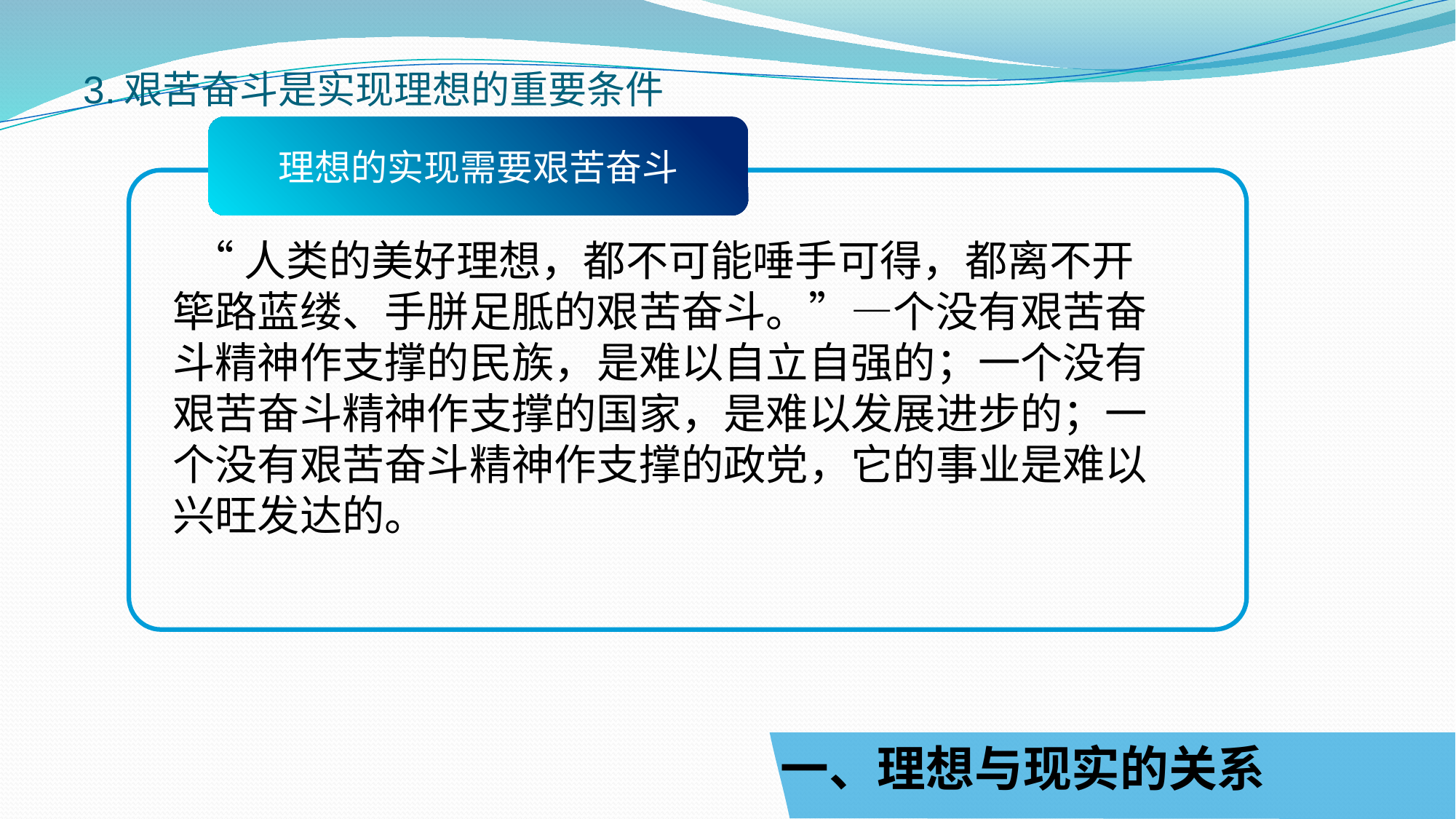

# 3.艰苦奋斗是实现理想的重要条件
理想的实现需要艰苦奋斗

  “人类的美好理想，都不可能唾手可得，都离不开筚路蓝缕、手胼足胝的艰苦奋斗。”—个没有艰苦奋斗精神作支撑的民族，是难以自立自强的；一个没有艰苦奋斗精神作支撑的国家，是难以发展进步的；一个没有艰苦奋斗精神作支撑的政党，它的事业是难以兴旺发达的。

一、理想与现实的关系